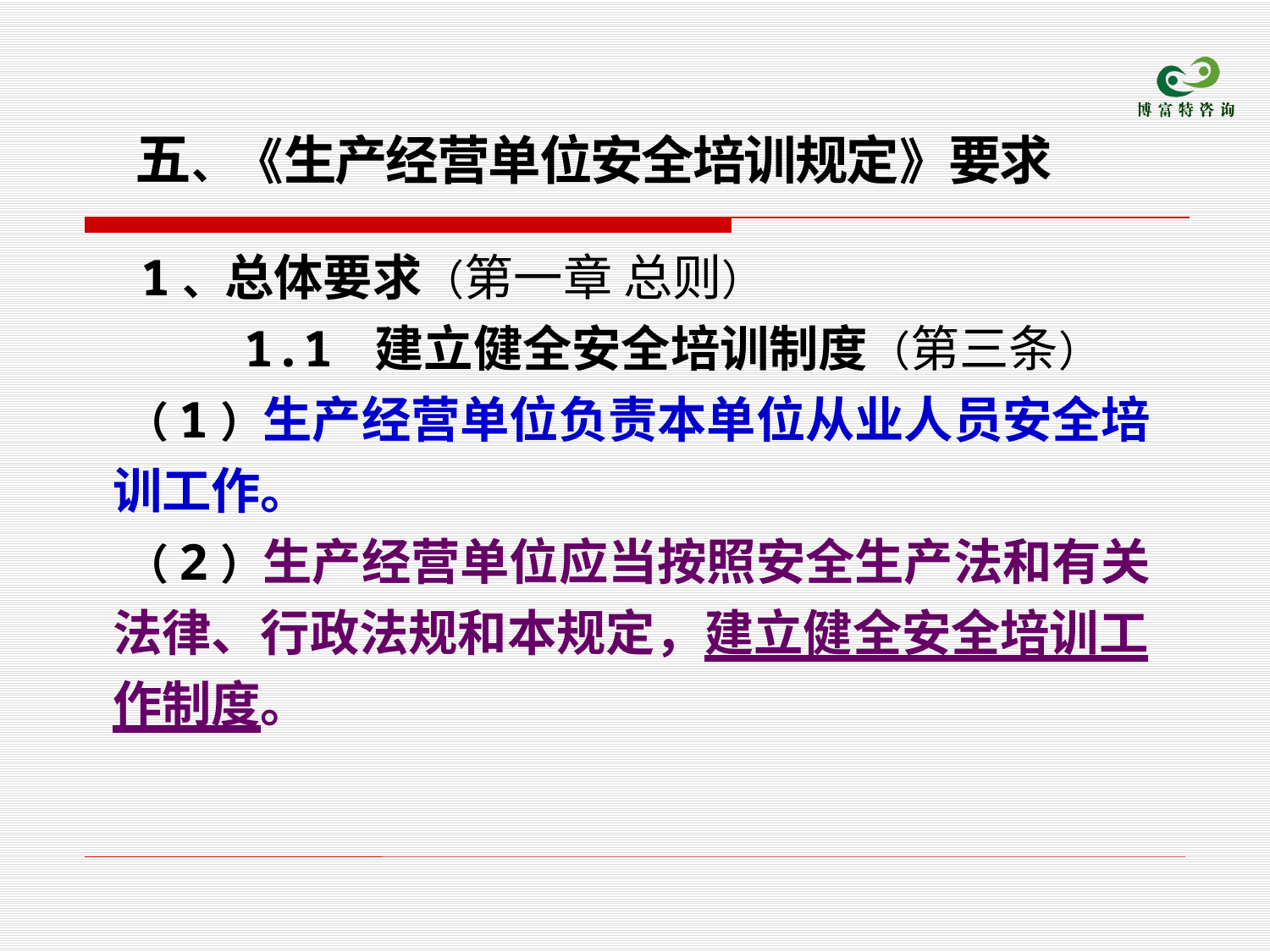

五、《生产经营单位安全培训规定》要求
　      1、总体要求（第一章 总则）
        1.1 建立健全安全培训制度（第三条）
      （1）生产经营单位负责本单位从业人员安全培训工作。
      （2）生产经营单位应当按照安全生产法和有关法律、行政法规和本规定，建立健全安全培训工作制度。